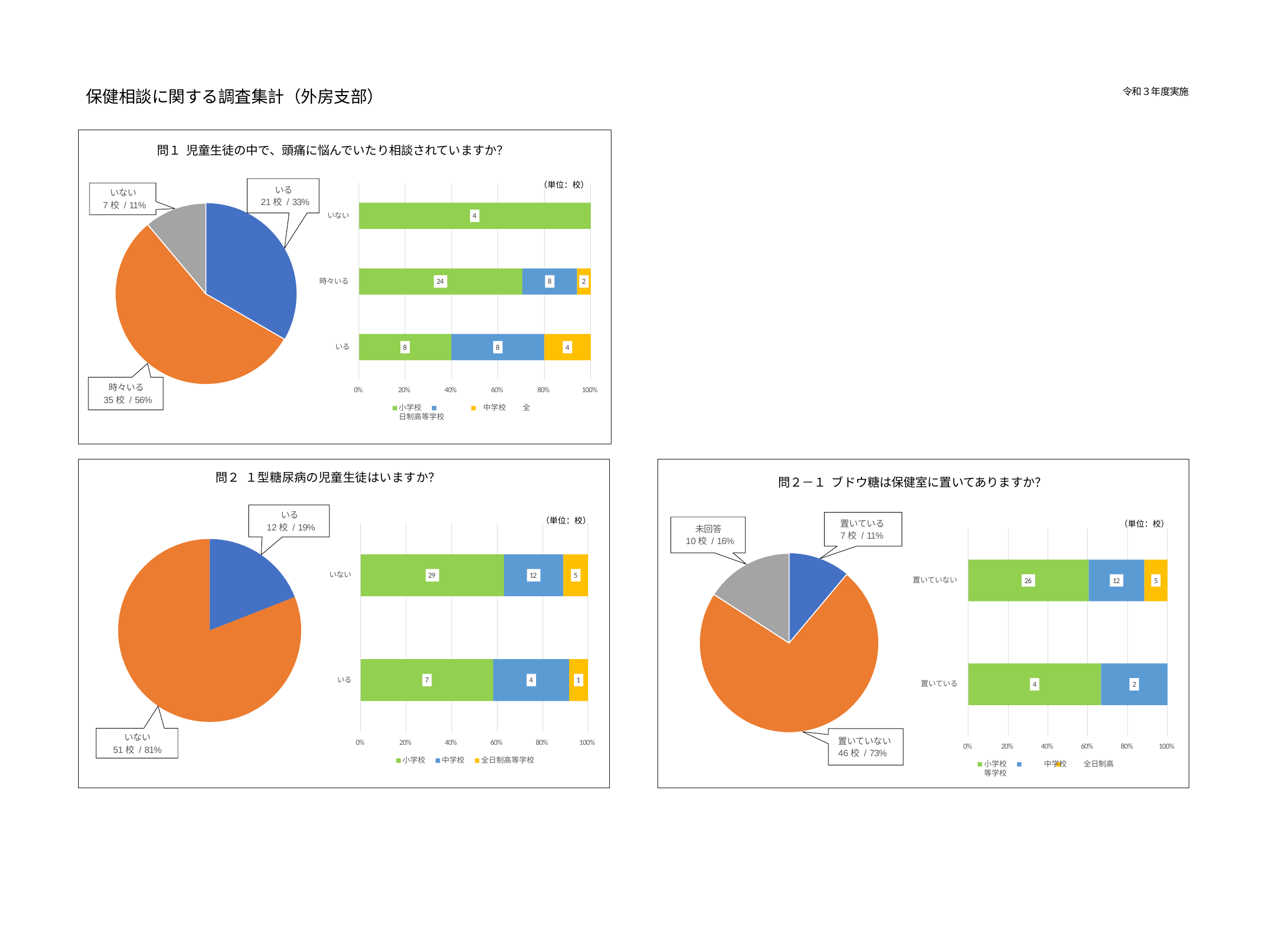

令和３年度実施
保健相談に関する調査集計（外房支部）

問１  児童生徒の中で、頭痛に悩んでいたり相談されていますか？
（単位：校）

いる
21校 / 33%

いない
7校 / 11%
いない
4

時々いる
24
8
2

いる
8
8
4

時々いる
35校 / 56%
80%
100%
0%	20%	40%	60%
小学校	中学校	全日制高等学校

問２  １型糖尿病の児童生徒はいますか？
問２－１  ブドウ糖は保健室に置いてありますか？

いる
12校 / 19%

（単位：校）
置いている
7校 / 11%
（単位：校）

未回答
10校 / 16%

いない
29
12
5

置いていない
26
12	5

いる
7
4
1

置いている
4
2

いない
51校 / 81%
置いていない
46校 / 73%
0%	20%	40%	60%
80%
100%
80%
100%
0%	20%	40%	60%
小学校	中学校	全日制高等学校
小学校	中学校	全日制高等学校